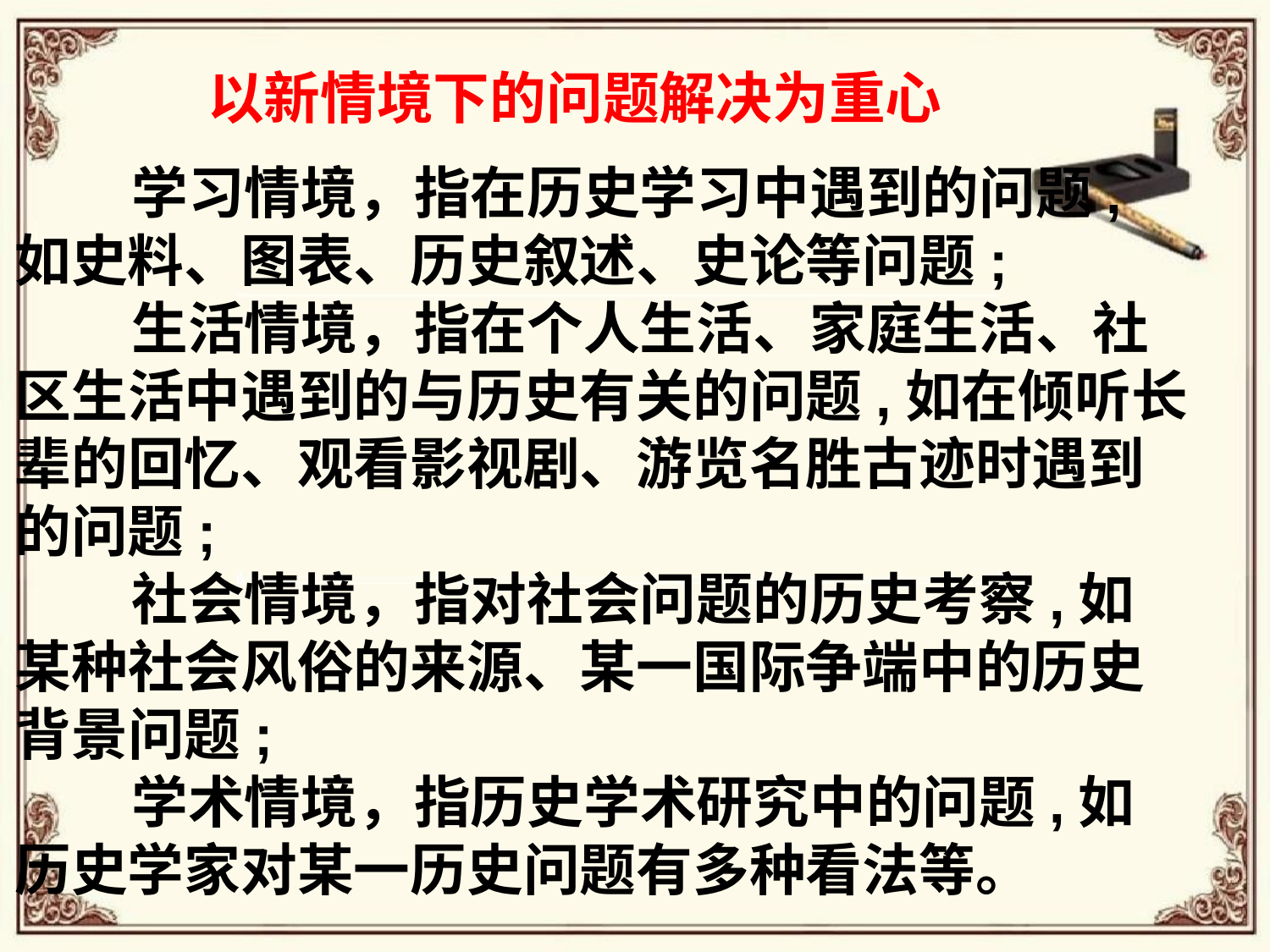

以新情境下的问题解决为重心
        学习情境，指在历史学习中遇到的问题,如史料、图表、历史叙述、史论等问题;
        生活情境，指在个人生活、家庭生活、社区生活中遇到的与历史有关的问题,如在倾听长辈的回忆、观看影视剧、游览名胜古迹时遇到的问题;
        社会情境，指对社会问题的历史考察,如某种社会风俗的来源、某一国际争端中的历史背景问题;
        学术情境，指历史学术研究中的问题,如历史学家对某一历史问题有多种看法等。